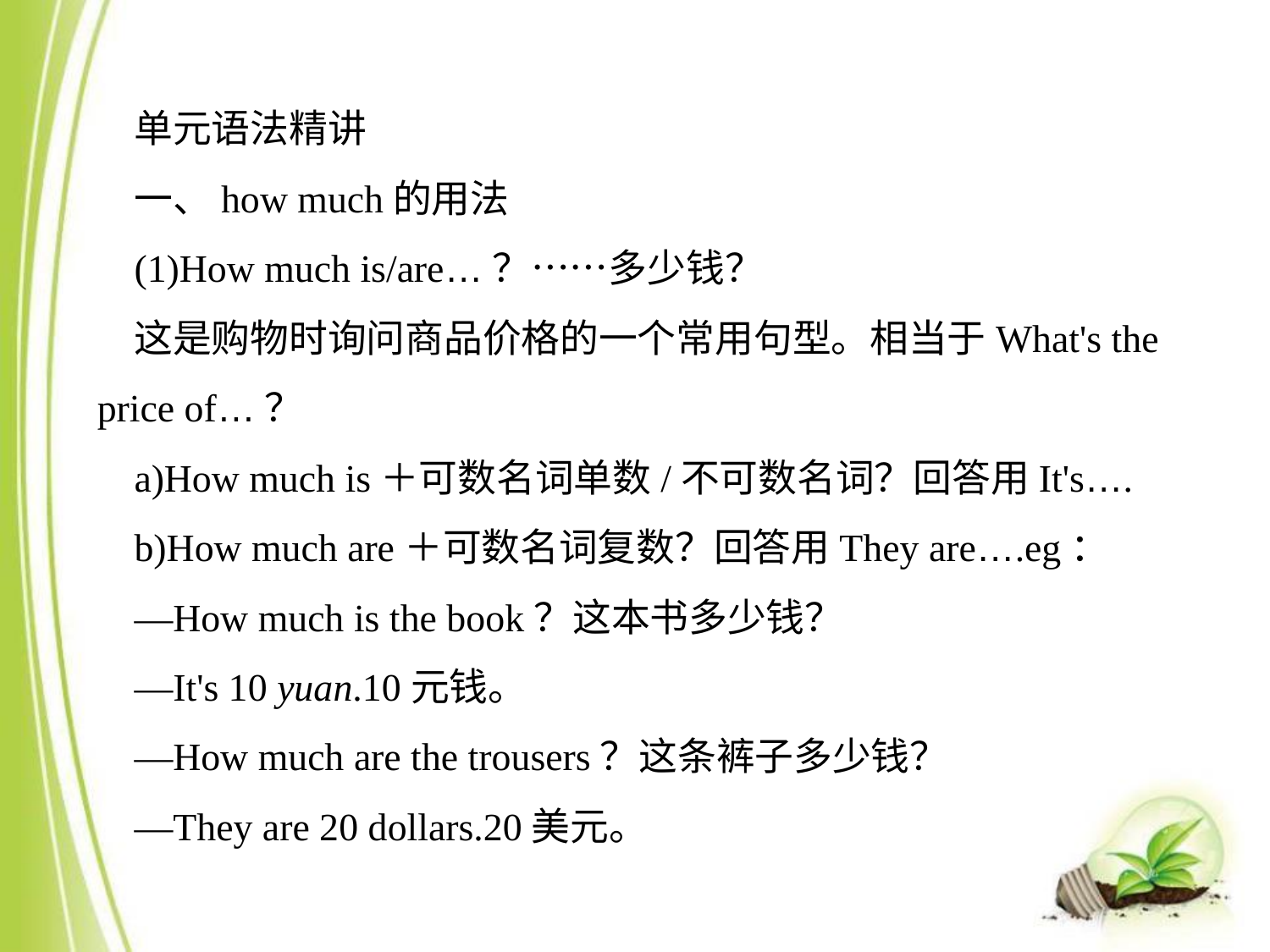

单元语法精讲
一、how much的用法
(1)How much is/are…？……多少钱？
这是购物时询问商品价格的一个常用句型。相当于What's the price of…？
a)How much is＋可数名词单数/不可数名词？回答用It's….
b)How much are＋可数名词复数？回答用They are….eg：
—How much is the book？这本书多少钱？
—It's 10 yuan.10元钱。
—How much are the trousers？这条裤子多少钱？
—They are 20 dollars.20美元。